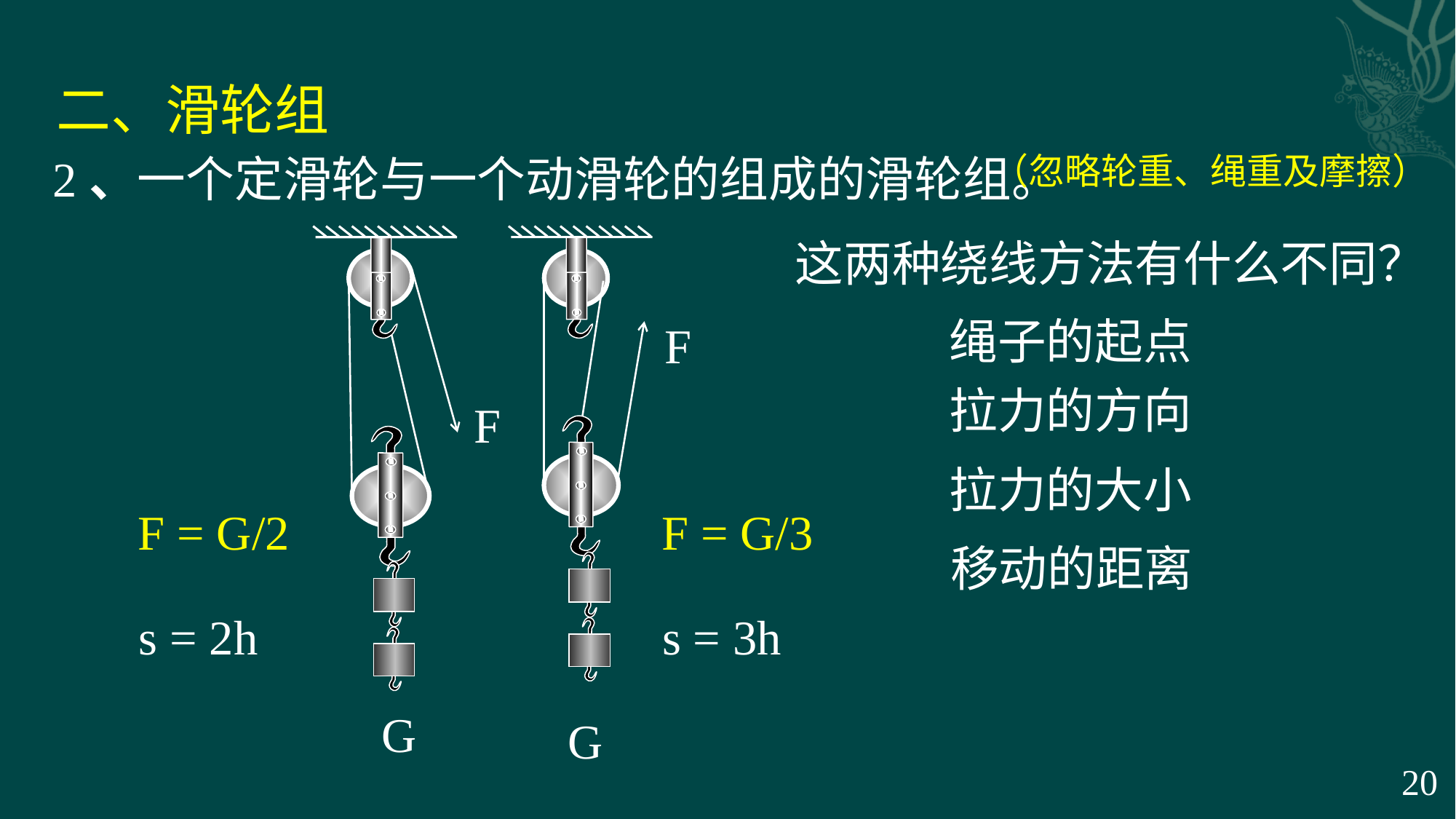

二、滑轮组
2、一个定滑轮与一个动滑轮的组成的滑轮组。
（忽略轮重、绳重及摩擦）
这两种绕线方法有什么不同？

绳子的起点
F
拉力的方向
F

拉力的大小
F = G/2
F = G/3
移动的距离

s = 2h
s = 3h

G
G
20